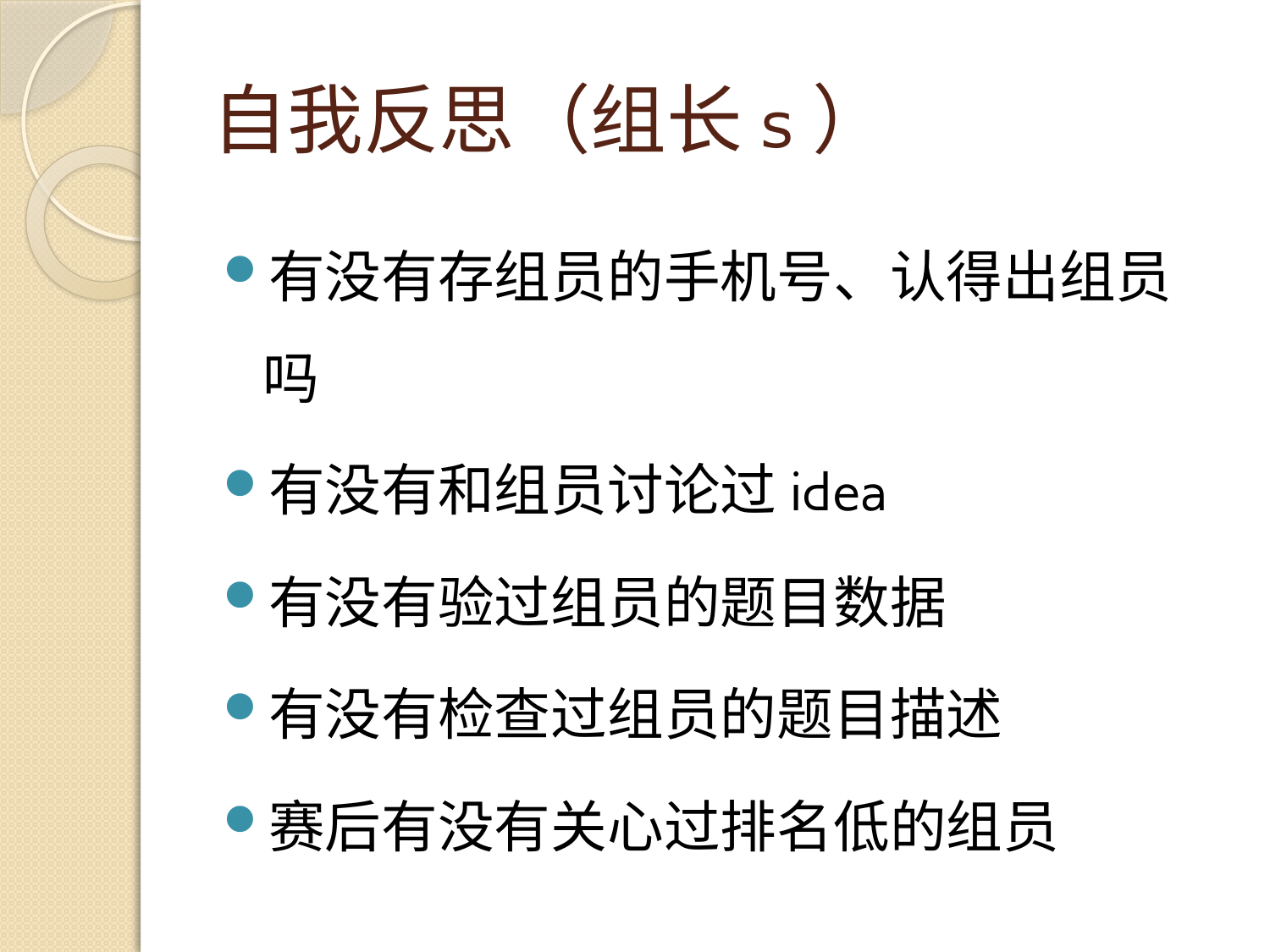

# 自我反思（组长s）
有没有存组员的手机号、认得出组员吗
有没有和组员讨论过idea
有没有验过组员的题目数据
有没有检查过组员的题目描述
赛后有没有关心过排名低的组员